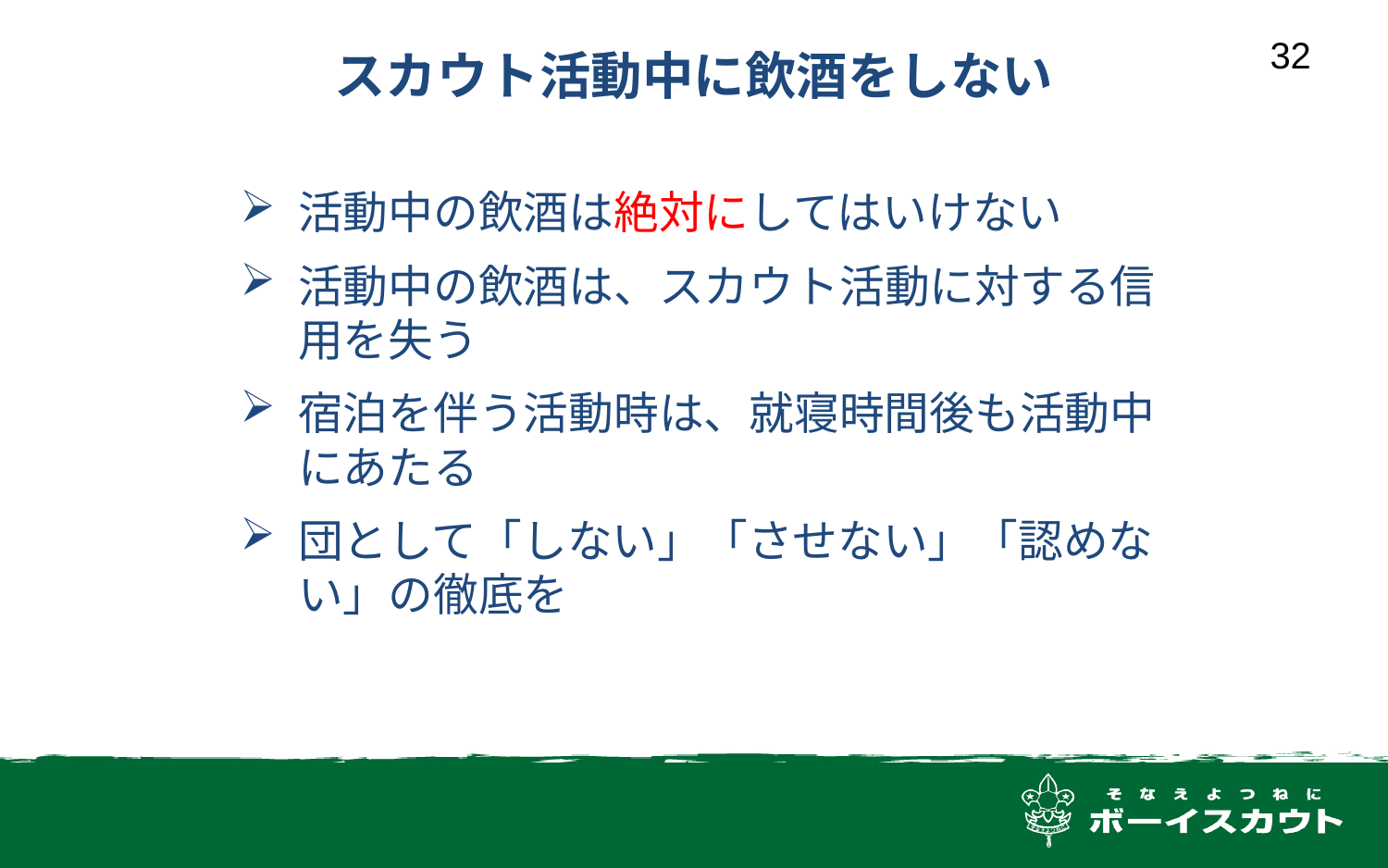

32
スカウト活動中に飲酒をしない
活動中の飲酒は絶対にしてはいけない
活動中の飲酒は、スカウト活動に対する信用を失う
宿泊を伴う活動時は、就寝時間後も活動中にあたる
団として「しない」「させない」「認めない」の徹底を